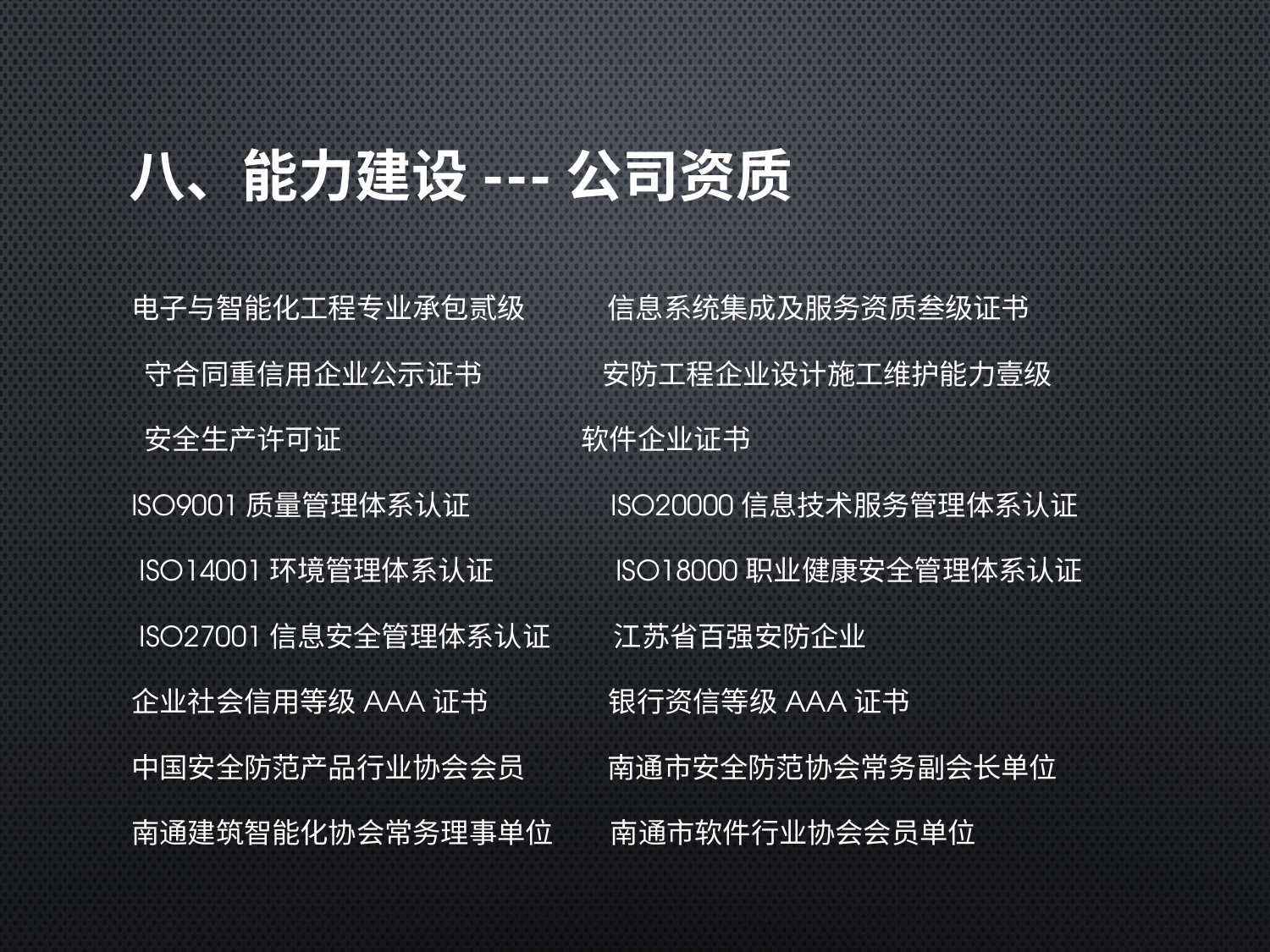

# 八、能力建设---公司资质
电子与智能化工程专业承包贰级             信息系统集成及服务资质叁级证书
 守合同重信用企业公示证书                   安防工程企业设计施工维护能力壹级
 安全生产许可证                                      软件企业证书
ISO9001质量管理体系认证                     ISO20000信息技术服务管理体系认证
 ISO14001环境管理体系认证                  ISO18000职业健康安全管理体系认证
 ISO27001信息安全管理体系认证          江苏省百强安防企业
企业社会信用等级AAA证书                   银行资信等级AAA证书
中国安全防范产品行业协会会员             南通市安全防范协会常务副会长单位
南通建筑智能化协会常务理事单位         南通市软件行业协会会员单位